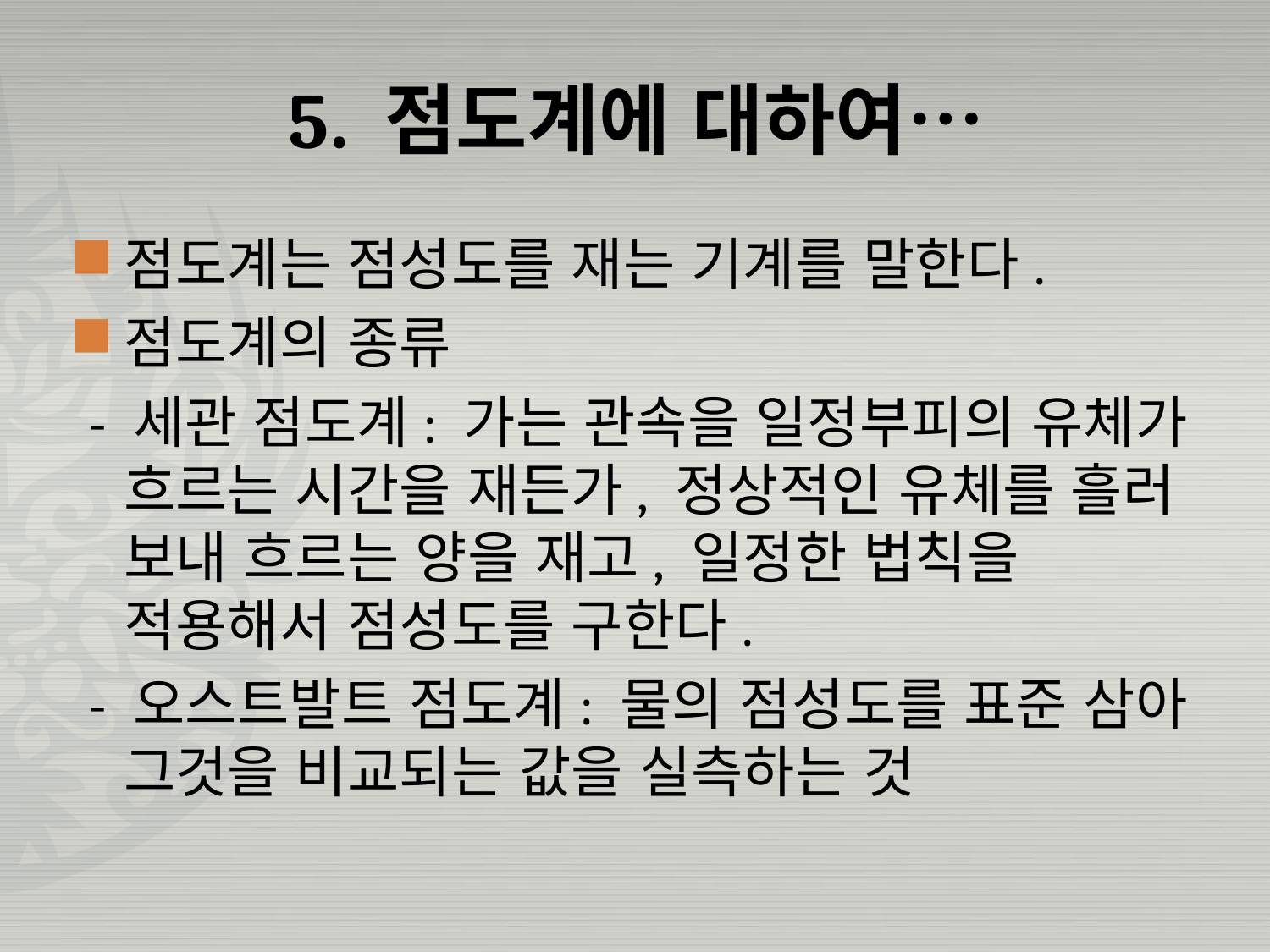

# 5. 점도계에 대하여…
점도계는 점성도를 재는 기계를 말한다.
점도계의 종류
 - 세관 점도계: 가는 관속을 일정부피의 유체가 흐르는 시간을 재든가, 정상적인 유체를 흘러 보내 흐르는 양을 재고, 일정한 법칙을 적용해서 점성도를 구한다.
 - 오스트발트 점도계: 물의 점성도를 표준 삼아 그것을 비교되는 값을 실측하는 것